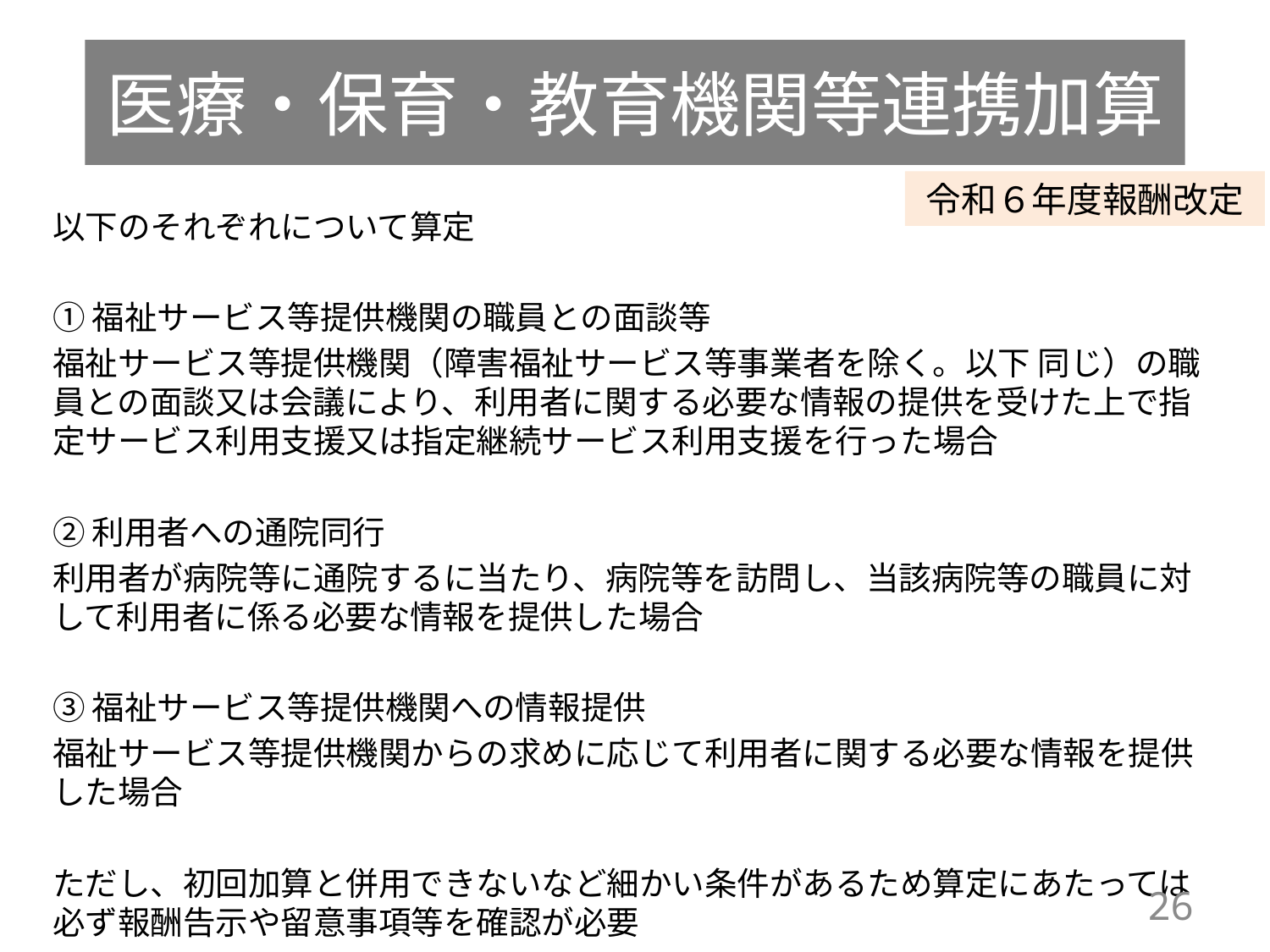

# 医療・保育・教育機関等連携加算
令和６年度報酬改定
以下のそれぞれについて算定

①福祉サービス等提供機関の職員との面談等
福祉サービス等提供機関（障害福祉サービス等事業者を除く。以下 同じ）の職員との面談又は会議により、利用者に関する必要な情報の提供を受けた上で指定サービス利用支援又は指定継続サービス利用支援を行った場合

②利用者への通院同行
利用者が病院等に通院するに当たり、病院等を訪問し、当該病院等の職員に対して利用者に係る必要な情報を提供した場合

③福祉サービス等提供機関への情報提供
福祉サービス等提供機関からの求めに応じて利用者に関する必要な情報を提供した場合

ただし、初回加算と併用できないなど細かい条件があるため算定にあたっては必ず報酬告示や留意事項等を確認が必要

26